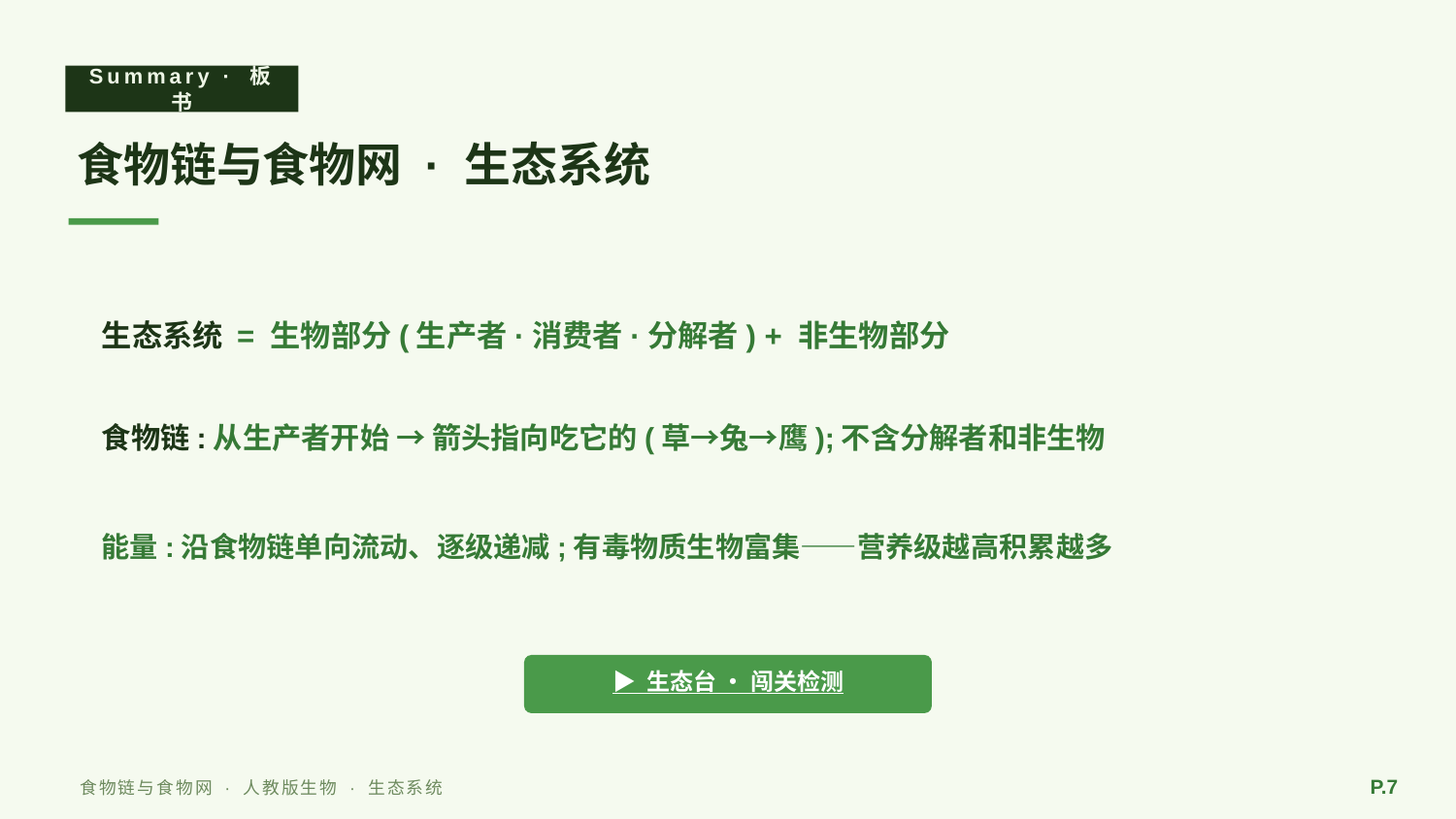

Summary · 板书

食物链与食物网 · 生态系统

生态系统 = 生物部分(生产者·消费者·分解者) + 非生物部分
食物链:从生产者开始 → 箭头指向吃它的(草→兔→鹰);不含分解者和非生物
能量:沿食物链单向流动、逐级递减;有毒物质生物富集——营养级越高积累越多
▶  生态台 · 闯关检测

P.7
食物链与食物网 · 人教版生物 · 生态系统